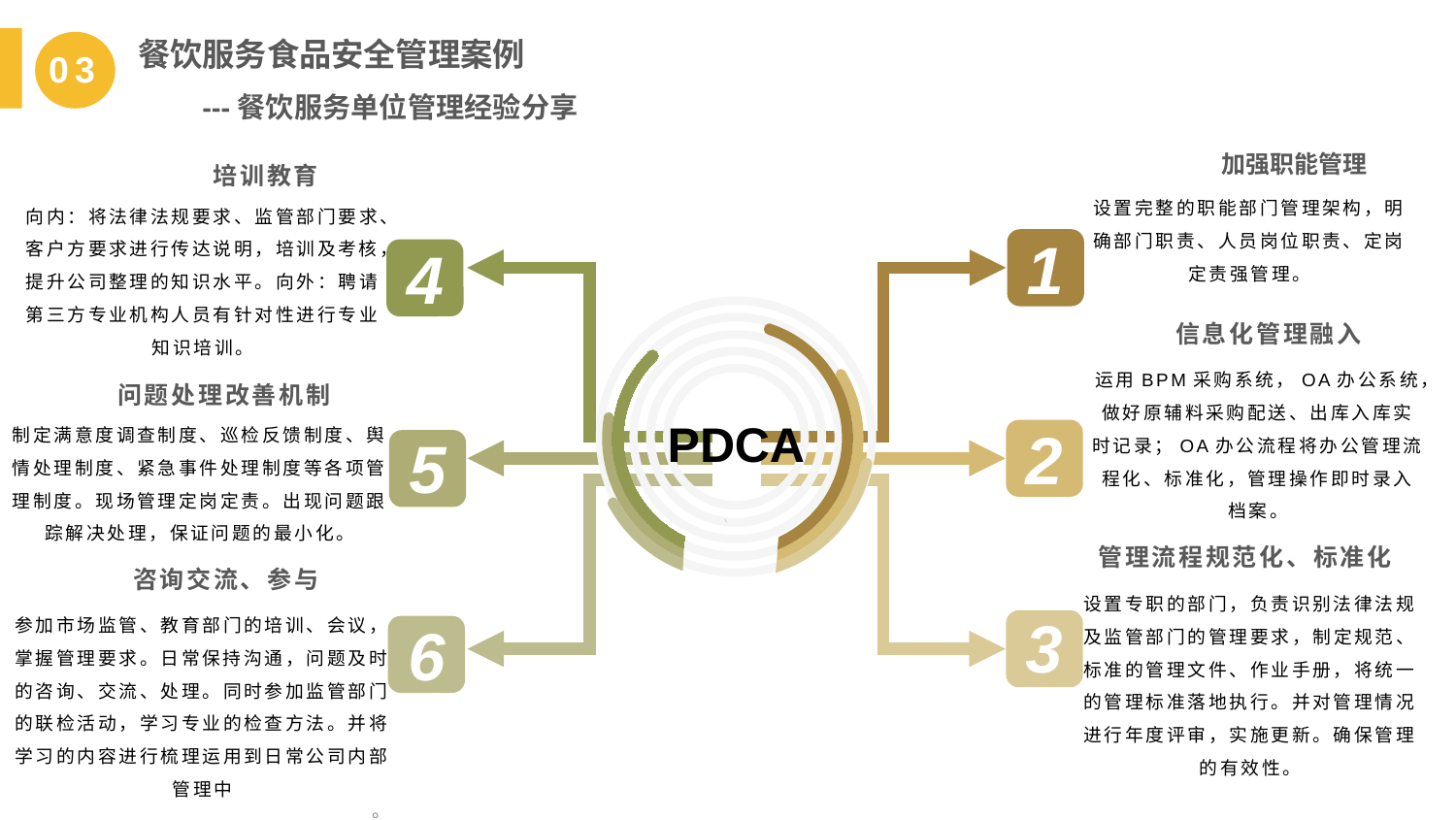

餐饮服务食品安全管理案例
        ---餐饮服务单位管理经验分享

03
加强职能管理
设置完整的职能部门管理架构，明确部门职责、人员岗位职责、定岗定责强管理。

培训教育
向内：将法律法规要求、监管部门要求、客户方要求进行传达说明，培训及考核，提升公司整理的知识水平。向外：聘请第三方专业机构人员有针对性进行专业知识培训。

点击此处添加文本信息

1

4
信息化管理融入
运用BPM采购系统，OA办公系统，做好原辅料采购配送、出库入库实时记录；OA办公流程将办公管理流程化、标准化，管理操作即时录入档案。

问题处理改善机制
制定满意度调查制度、巡检反馈制度、舆情处理制度、紧急事件处理制度等各项管理制度。现场管理定岗定责。出现问题跟踪解决处理，保证问题的最小化。

PDCA

2

5

管理流程规范化、标准化
设置专职的部门，负责识别法律法规及监管部门的管理要求，制定规范、标准的管理文件、作业手册，将统一的管理标准落地执行。并对管理情况进行年度评审，实施更新。确保管理的有效性。

咨询交流、参与
参加市场监管、教育部门的培训、会议，掌握管理要求。日常保持沟通，问题及时的咨询、交流、处理。同时参加监管部门的联检活动，学习专业的检查方法。并将学习的内容进行梳理运用到日常公司内部管理中
。

3

6